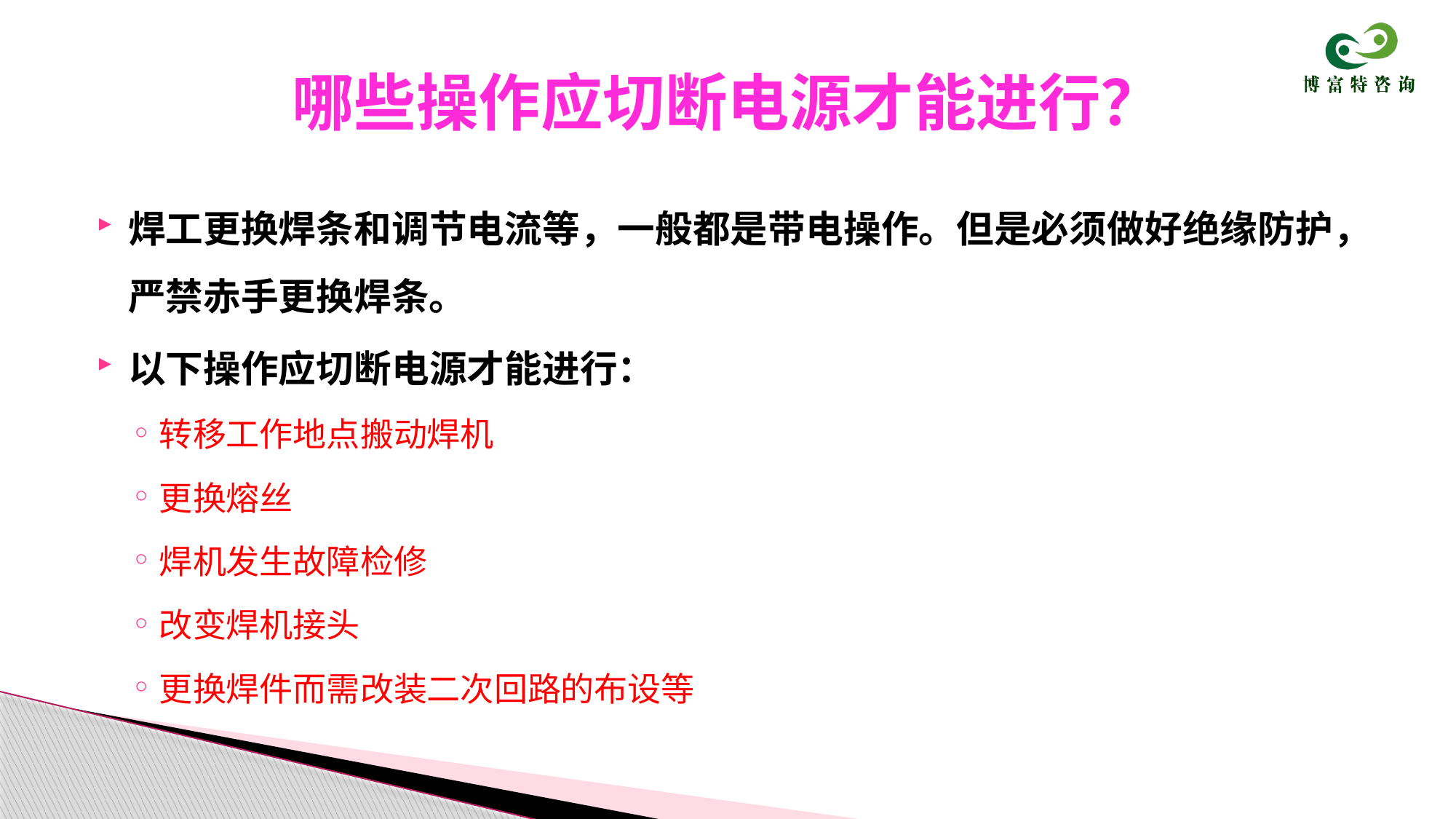

# 哪些操作应切断电源才能进行？
焊工更换焊条和调节电流等，一般都是带电操作。但是必须做好绝缘防护，严禁赤手更换焊条。
以下操作应切断电源才能进行：
转移工作地点搬动焊机
更换熔丝
焊机发生故障检修
改变焊机接头
更换焊件而需改装二次回路的布设等